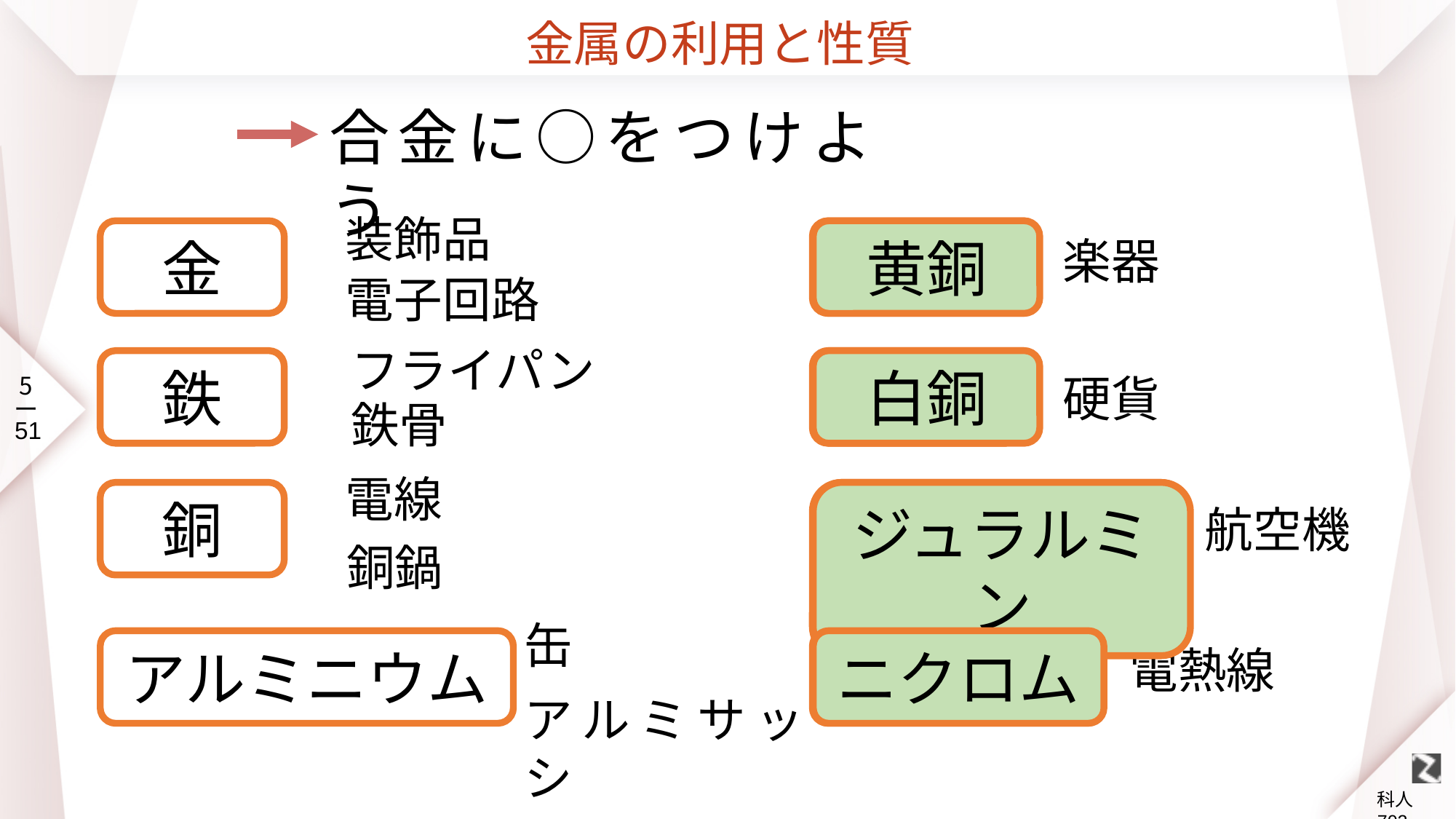

# 金属の利用と性質
２章　１節　|　２　金属

合金に○をつけよう
装飾品
黄銅
黄銅
金
楽器
電子回路
フライパン
白銅
白銅
鉄
硬貨
鉄骨
電線
ジュラルミン
ジュラルミン
銅
航空機
銅鍋
缶
アルミニウム
ニクロム
ニクロム
電熱線
アルミサッシ